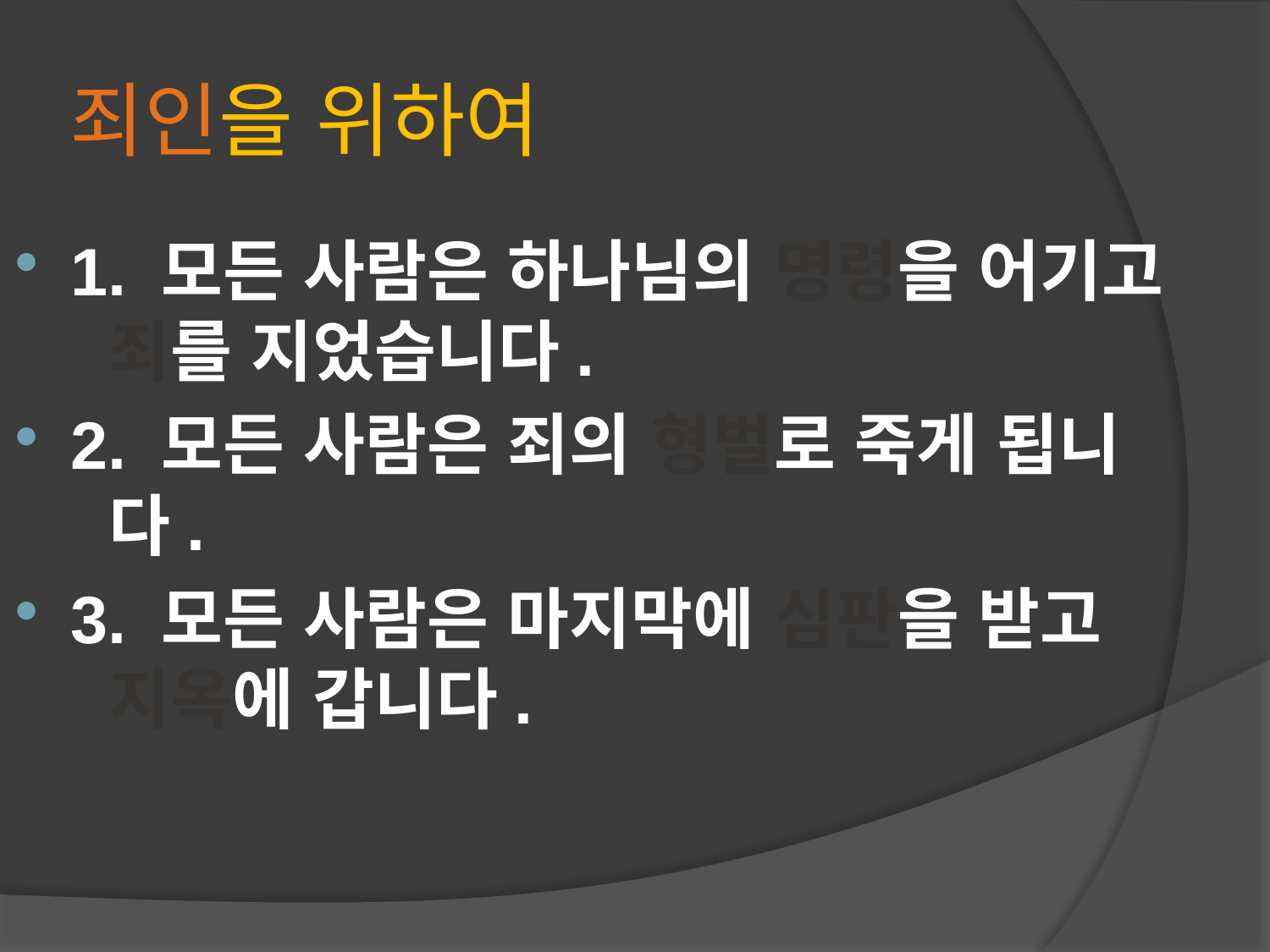

# 죄인을 위하여
1. 모든 사람은 하나님의 명령을 어기고
  죄를 지었습니다.
2. 모든 사람은 죄의 형벌로 죽게 됩니
  다.
3. 모든 사람은 마지막에 심판을 받고
  지옥에 갑니다.